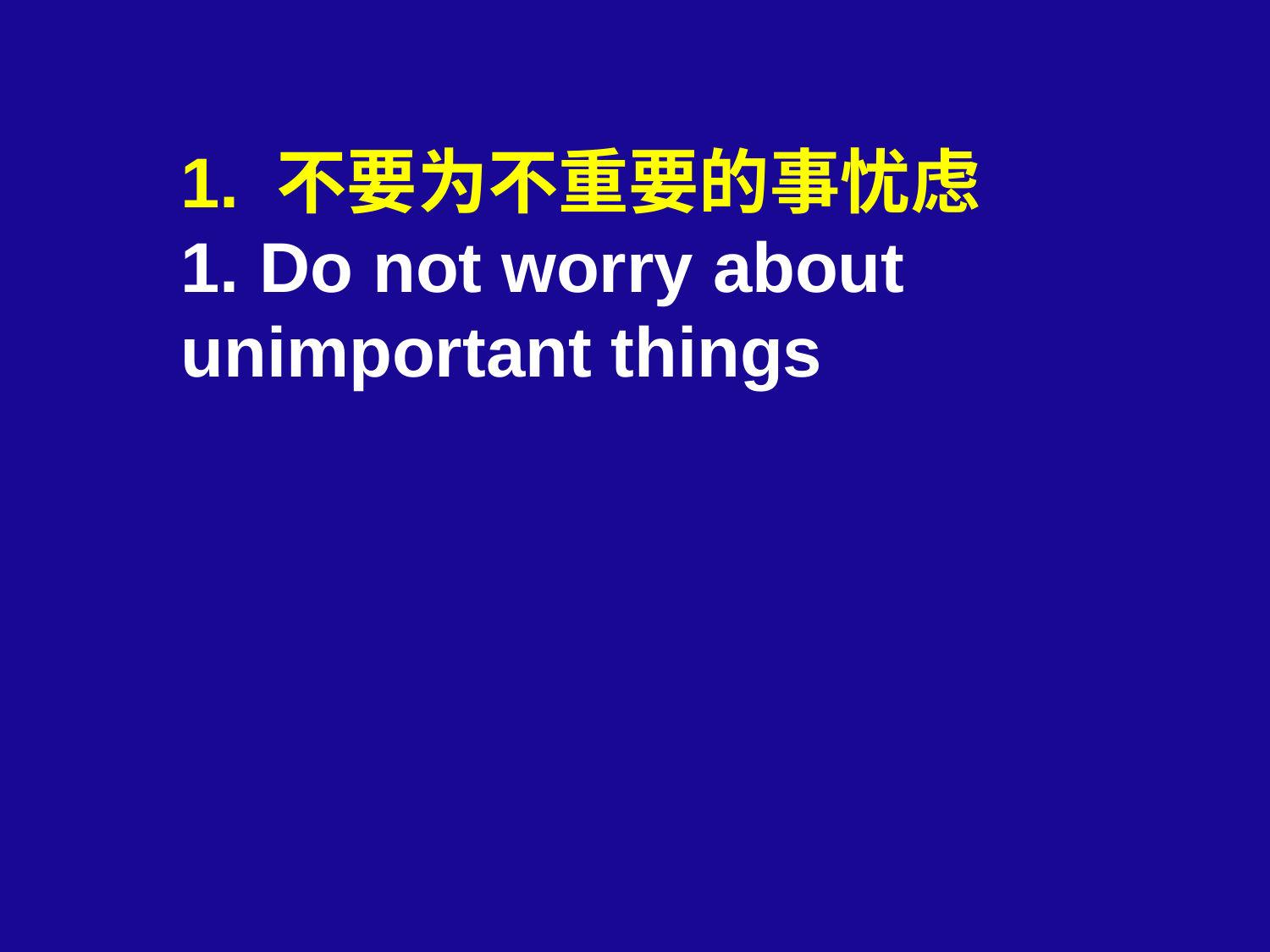

1. 不要为不重要的事忧虑
1. Do not worry about unimportant things